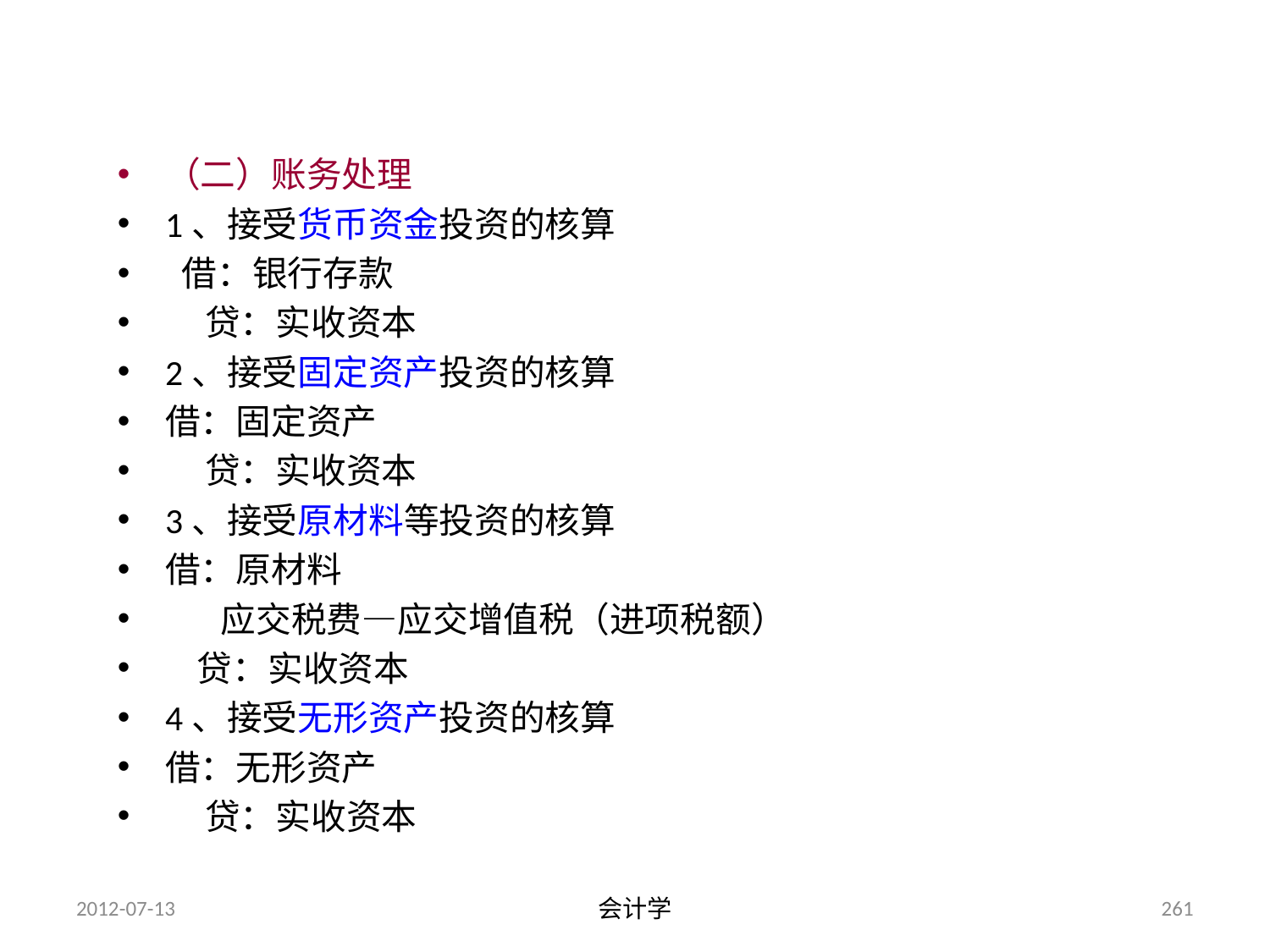

（二）账务处理
1、接受货币资金投资的核算
 借：银行存款
    贷：实收资本
2、接受固定资产投资的核算
借：固定资产
    贷：实收资本
3、接受原材料等投资的核算
借：原材料
      应交税费—应交增值税（进项税额）
   贷：实收资本
4、接受无形资产投资的核算
借：无形资产
    贷：实收资本
2012-07-13
会计学
261